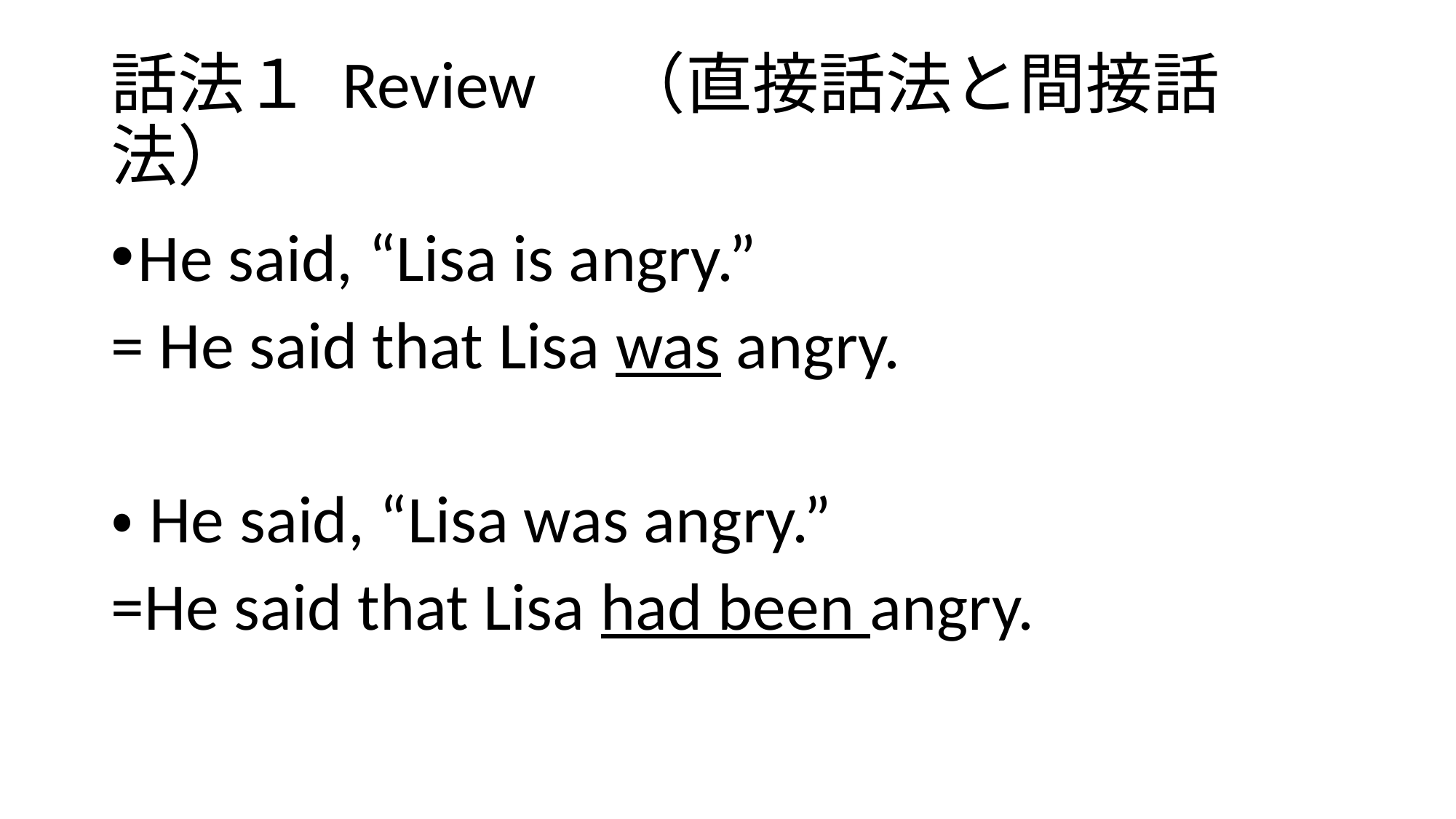

# 話法１ Review　（直接話法と間接話法）
He said, “Lisa is angry.”
= He said that Lisa was angry.

・He said, “Lisa was angry.”
=He said that Lisa had been angry.